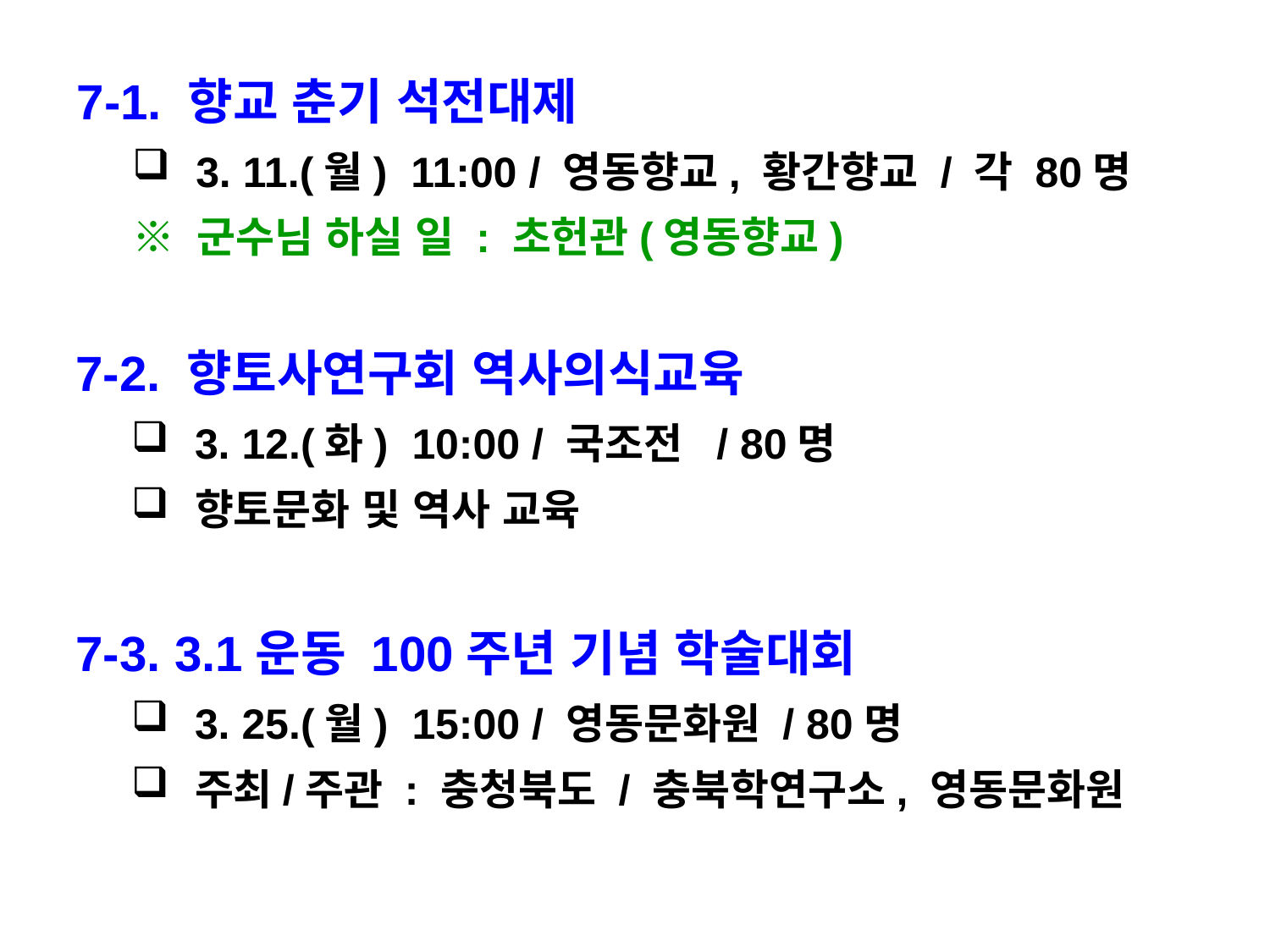

7-1. 향교 춘기 석전대제
3. 11.(월)  11:00 / 영동향교, 황간향교 / 각 80명
※ 군수님 하실 일 : 초헌관(영동향교)

7-2. 향토사연구회 역사의식교육
3. 12.(화)  10:00 / 국조전  / 80명
향토문화 및 역사 교육

7-3. 3.1운동 100주년 기념 학술대회
3. 25.(월)  15:00 / 영동문화원 / 80명
주최/주관 : 충청북도 / 충북학연구소, 영동문화원